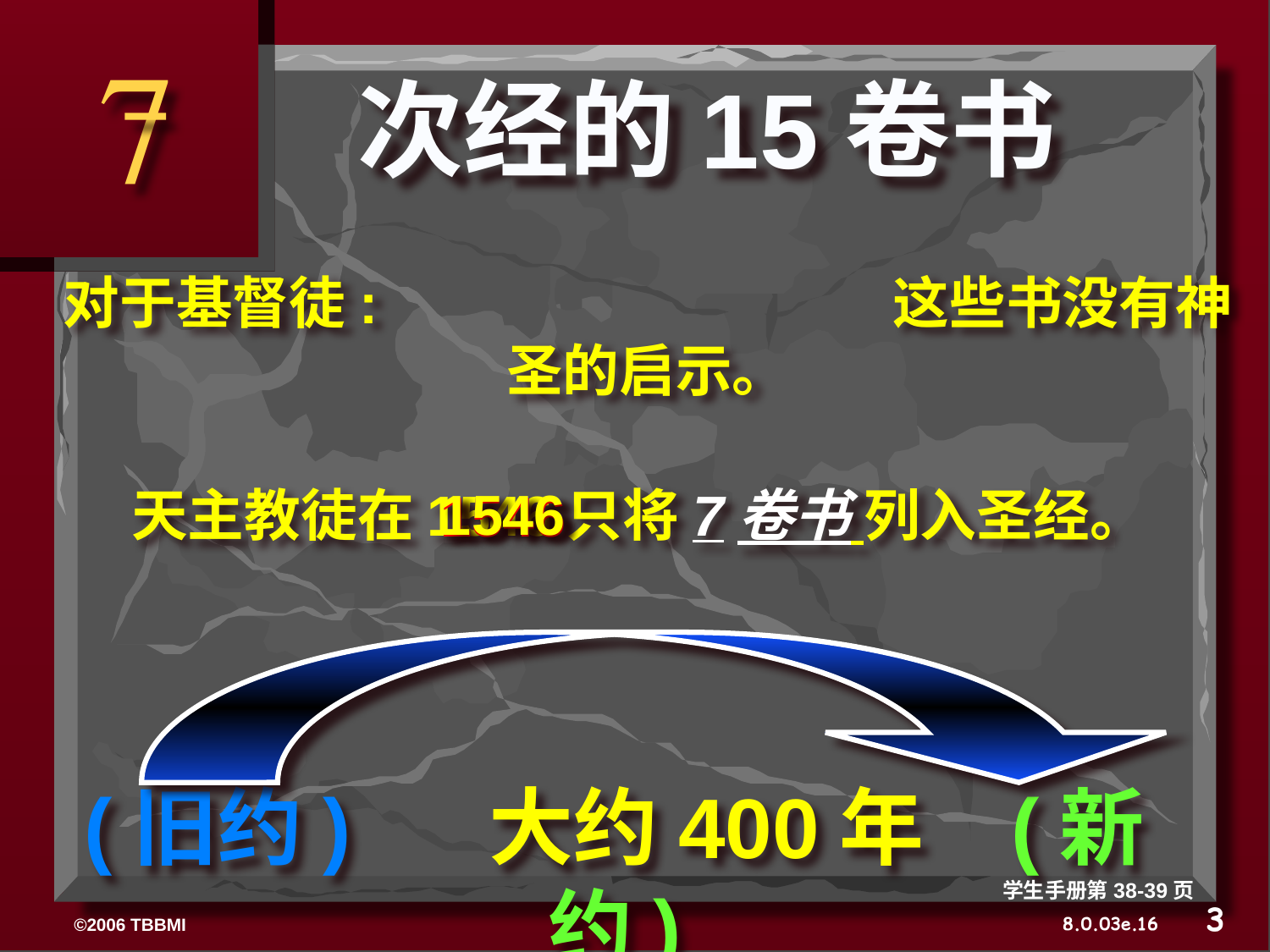

7

次经的15卷书

对于基督徒:                                这些书没有神圣的启示。
1546
1546
天主教徒在1546只将7卷书 列入圣经。
1546

(旧约)     大约400年     (新约)
学生手册第38-39页
3
16